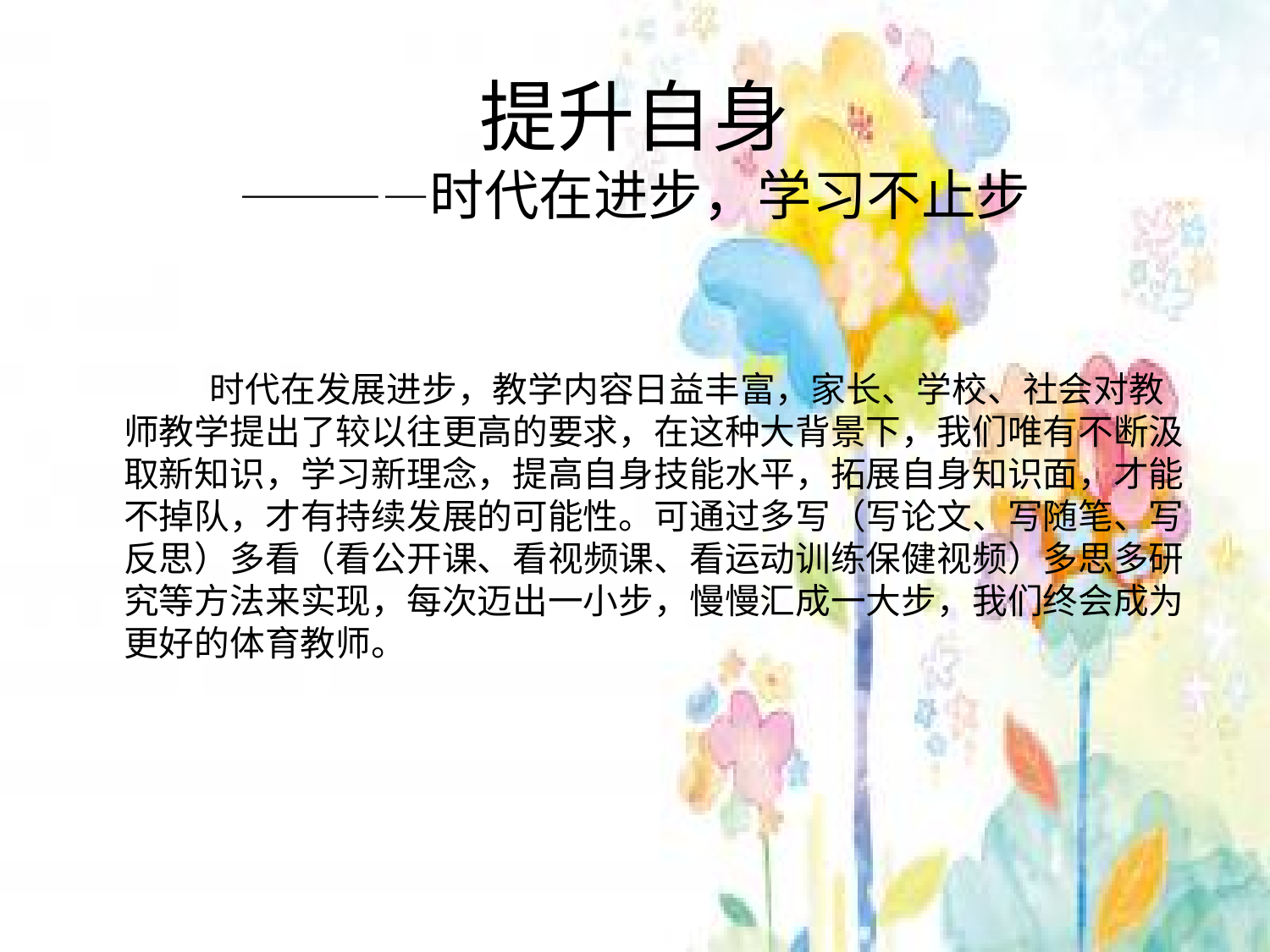

# 提升自身 ————时代在进步，学习不止步

                时代在发展进步，教学内容日益丰富，家长、学校、社会对教师教学提出了较以往更高的要求，在这种大背景下，我们唯有不断汲取新知识，学习新理念，提高自身技能水平，拓展自身知识面，才能不掉队，才有持续发展的可能性。可通过多写（写论文、写随笔、写反思）多看（看公开课、看视频课、看运动训练保健视频）多思多研究等方法来实现，每次迈出一小步，慢慢汇成一大步，我们终会成为更好的体育教师。